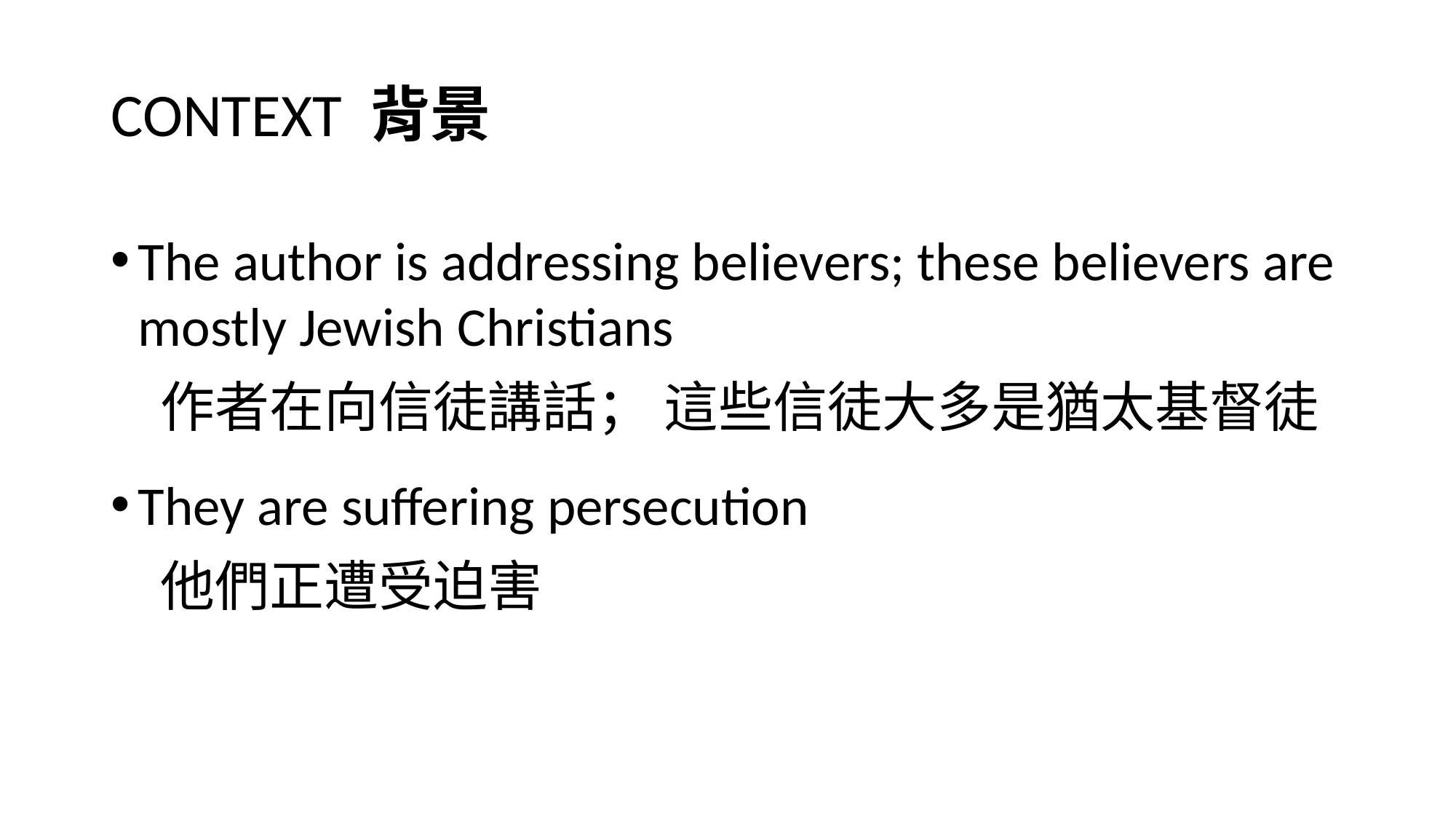

CONTEXT 背景

The author is addressing believers; these believers are mostly Jewish Christians
   作者在向信徒講話； 這些信徒大多是猶太基督徒
They are suffering persecution
   他們正遭受迫害